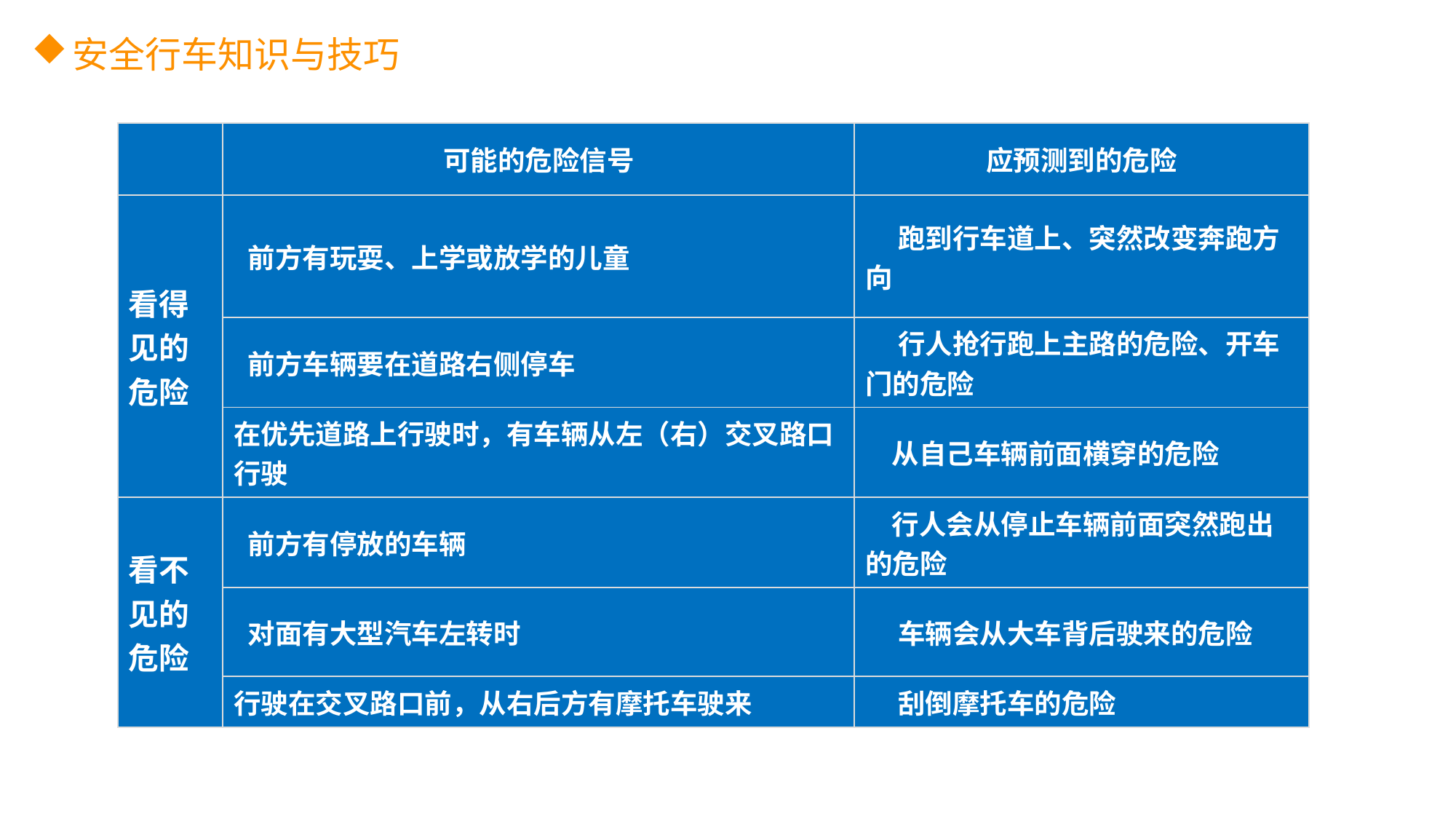

安全行车知识与技巧
|  | 可能的危险信号 | 应预测到的危险 |
| --- | --- | --- |
| 看得见的危险 | 前方有玩耍、上学或放学的儿童 | 跑到行车道上、突然改变奔跑方向 |
|  | 前方车辆要在道路右侧停车 | 行人抢行跑上主路的危险、开车门的危险 |
|  | 在优先道路上行驶时，有车辆从左（右）交叉路口行驶 | 从自己车辆前面横穿的危险 |
| 看不见的危险 | 前方有停放的车辆 | 行人会从停止车辆前面突然跑出的危险 |
|  | 对面有大型汽车左转时 | 车辆会从大车背后驶来的危险 |
|  | 行驶在交叉路口前，从右后方有摩托车驶来 | 刮倒摩托车的危险 |